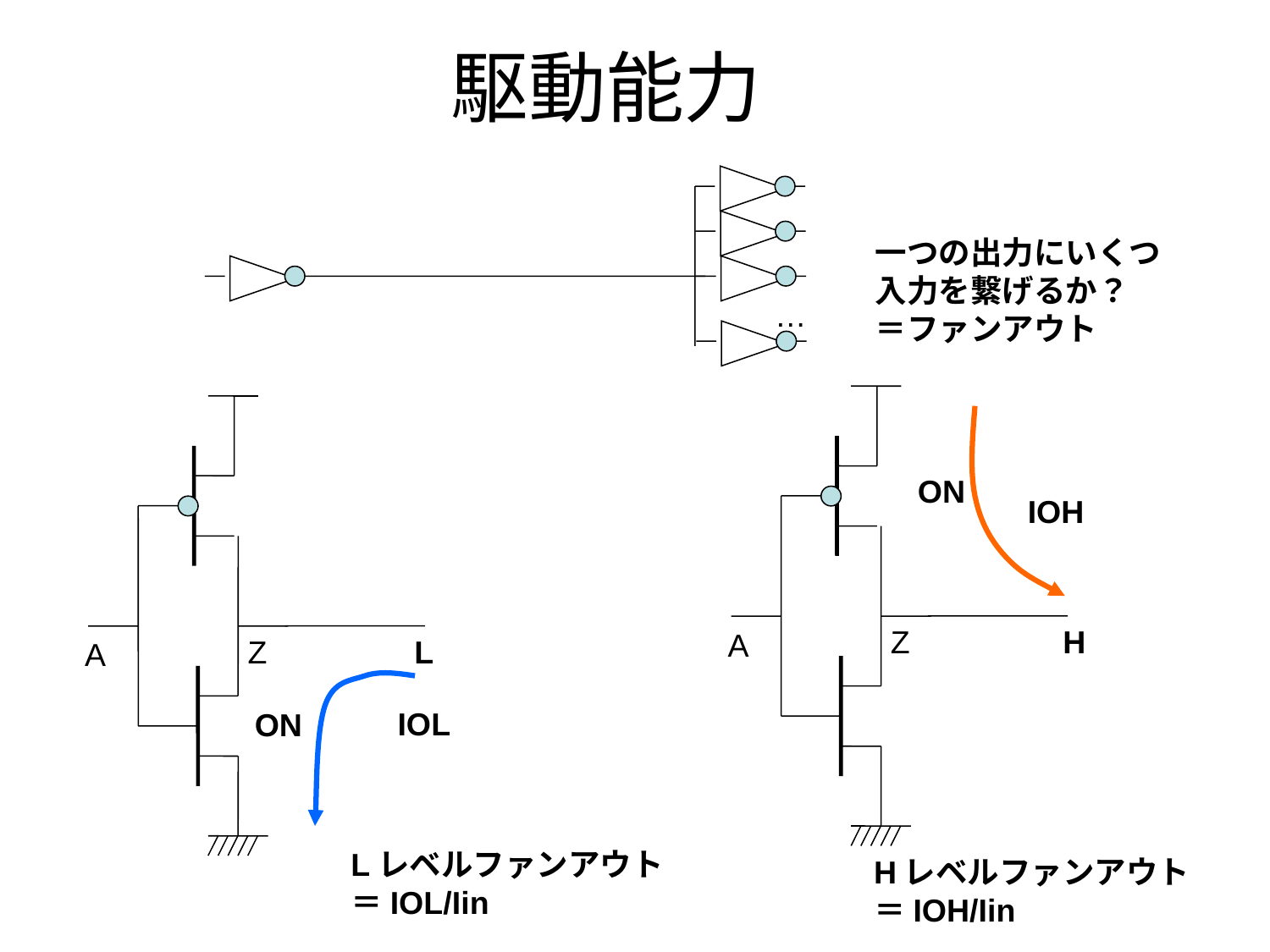

# 駆動能力

一つの出力にいくつ
入力を繋げるか？
＝ファンアウト

…

ON

IOH

H

Z

A

L

Z

A

IOL
ON

Lレベルファンアウト
＝IOL/Iin
Hレベルファンアウト
＝IOH/Iin